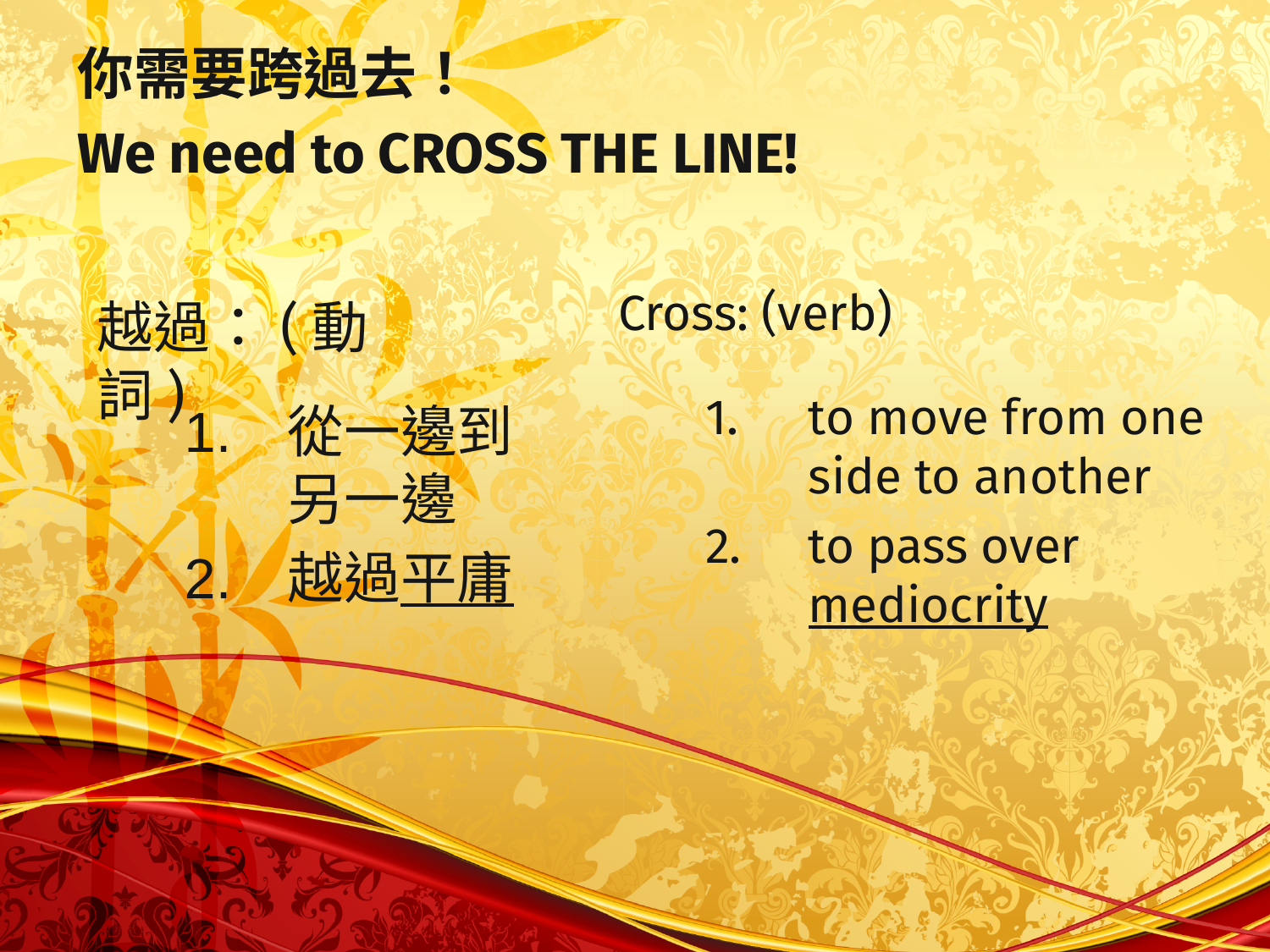

你需要跨過去！
We need to CROSS THE LINE!

Cross: (verb)
越過：(動詞)
to move from one side to another
to pass over mediocrity

從一邊到另一邊
越過平庸